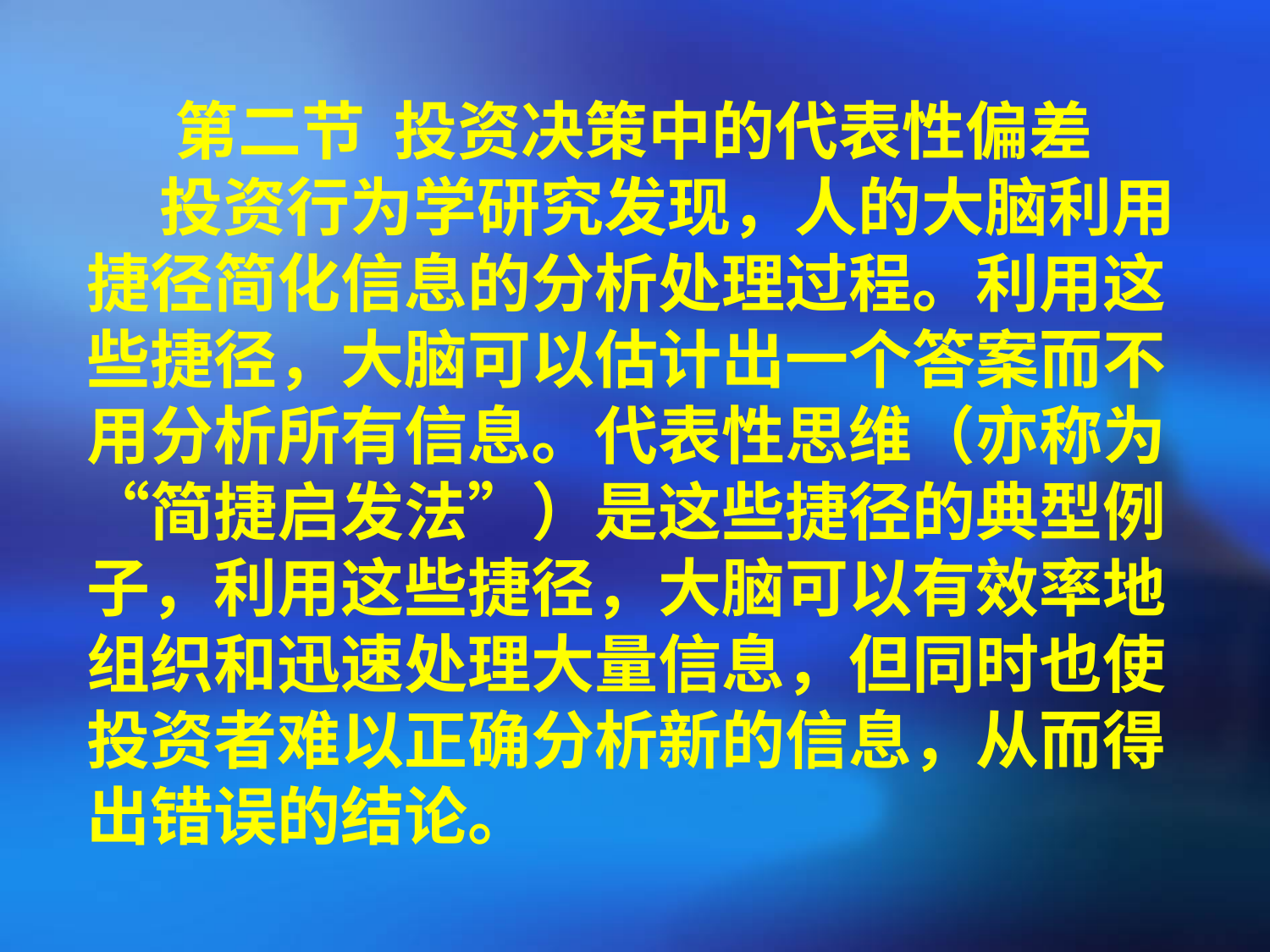

第二节  投资决策中的代表性偏差
    投资行为学研究发现，人的大脑利用捷径简化信息的分析处理过程。利用这些捷径，大脑可以估计出一个答案而不用分析所有信息。代表性思维（亦称为“简捷启发法”）是这些捷径的典型例子，利用这些捷径，大脑可以有效率地组织和迅速处理大量信息，但同时也使投资者难以正确分析新的信息，从而得出错误的结论。